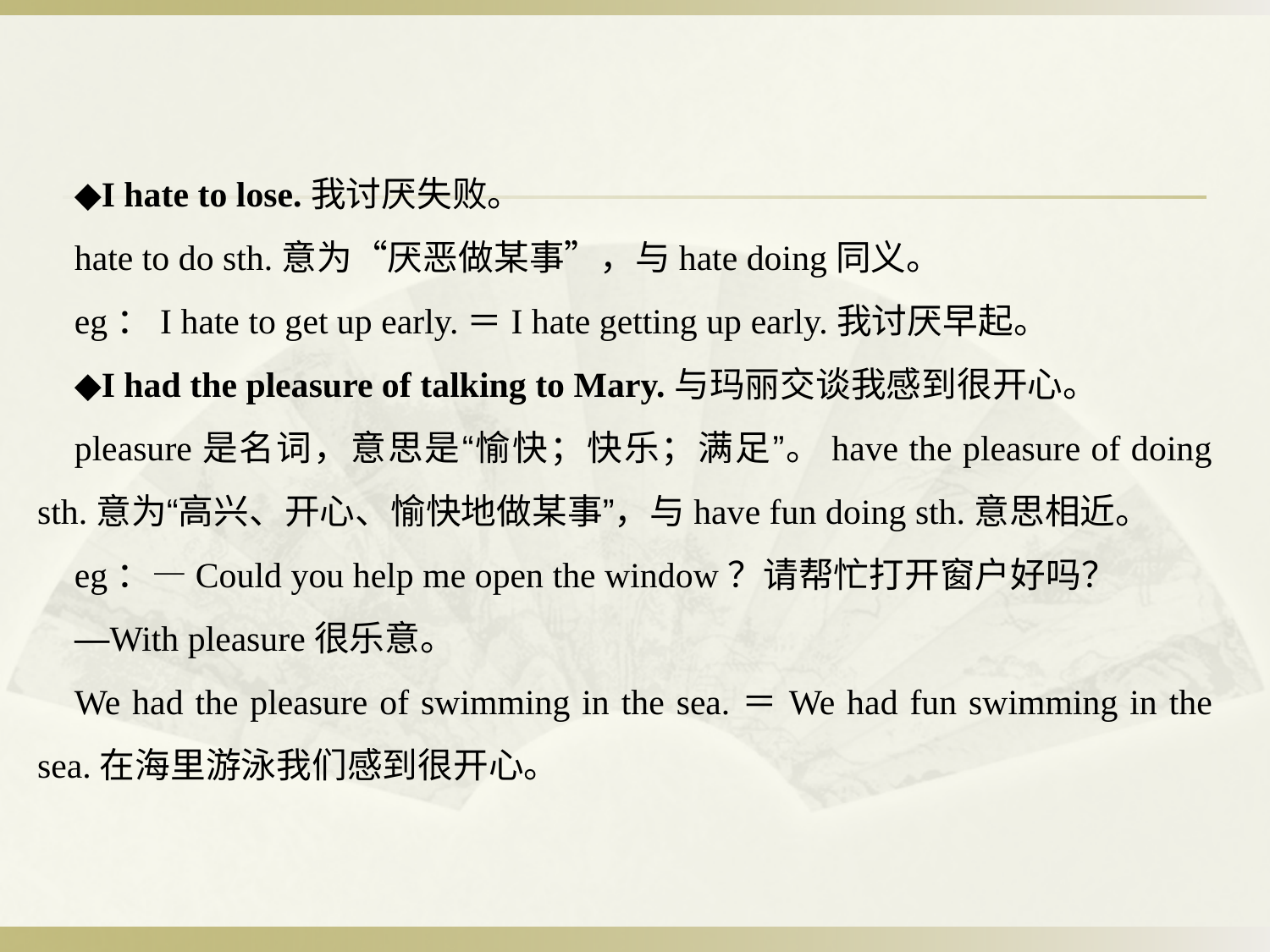

◆I hate to lose.我讨厌失败。
hate to do sth.意为“厌恶做某事”，与hate doing同义。
eg：I hate to get up early.＝I hate getting up early.我讨厌早起。
◆I had the pleasure of talking to Mary.与玛丽交谈我感到很开心。
pleasure是名词，意思是“愉快；快乐；满足”。have the pleasure of doing sth.意为“高兴、开心、愉快地做某事”，与have fun doing sth.意思相近。
eg：—Could you help me open the window？请帮忙打开窗户好吗？
—With pleasure很乐意。
We had the pleasure of swimming in the sea.＝We had fun swimming in the sea.在海里游泳我们感到很开心。